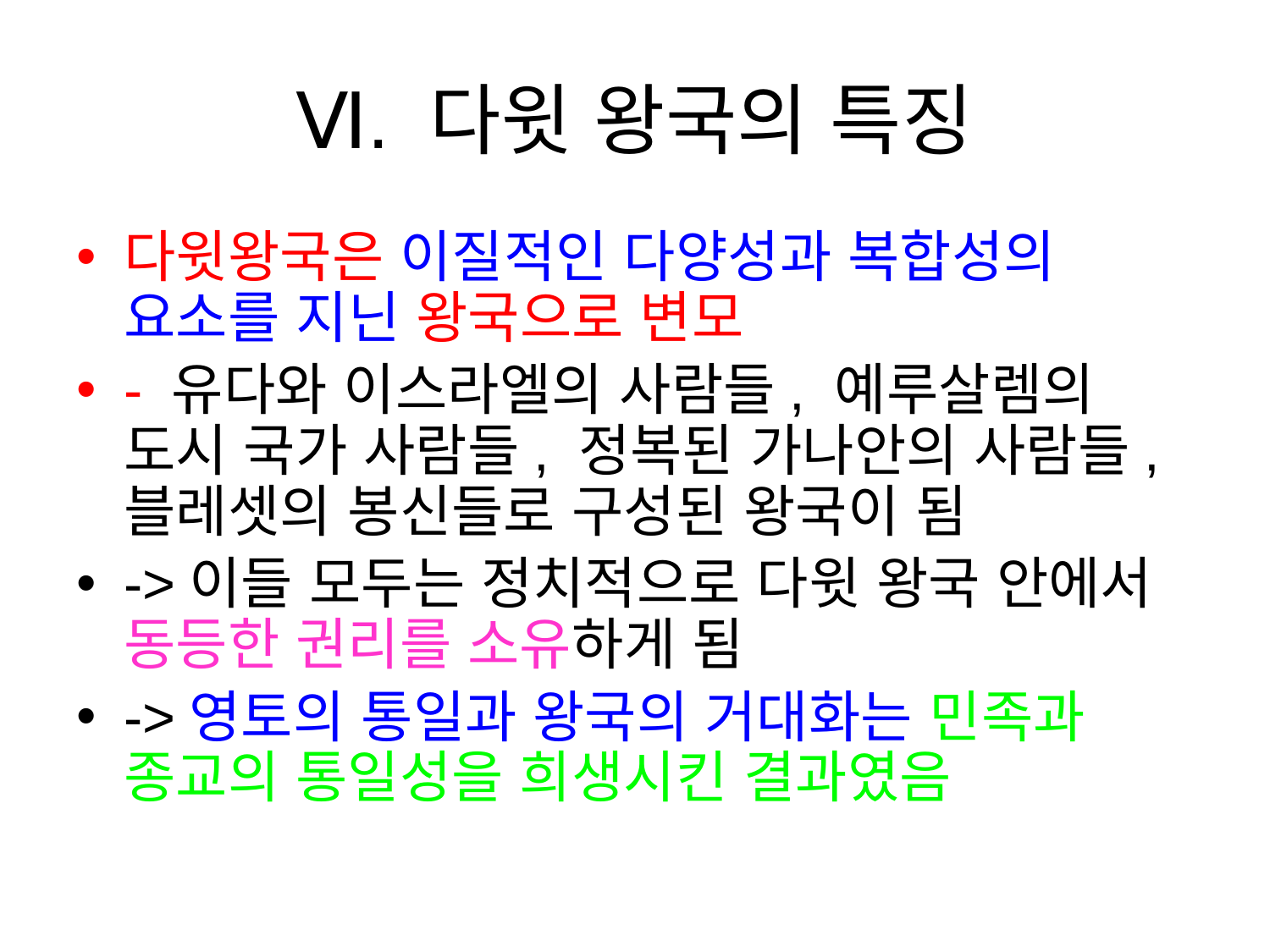

# Ⅵ. 다윗 왕국의 특징
다윗왕국은 이질적인 다양성과 복합성의 요소를 지닌 왕국으로 변모
- 유다와 이스라엘의 사람들, 예루살렘의 도시 국가 사람들, 정복된 가나안의 사람들, 블레셋의 봉신들로 구성된 왕국이 됨
->이들 모두는 정치적으로 다윗 왕국 안에서 동등한 권리를 소유하게 됨
->영토의 통일과 왕국의 거대화는 민족과 종교의 통일성을 희생시킨 결과였음